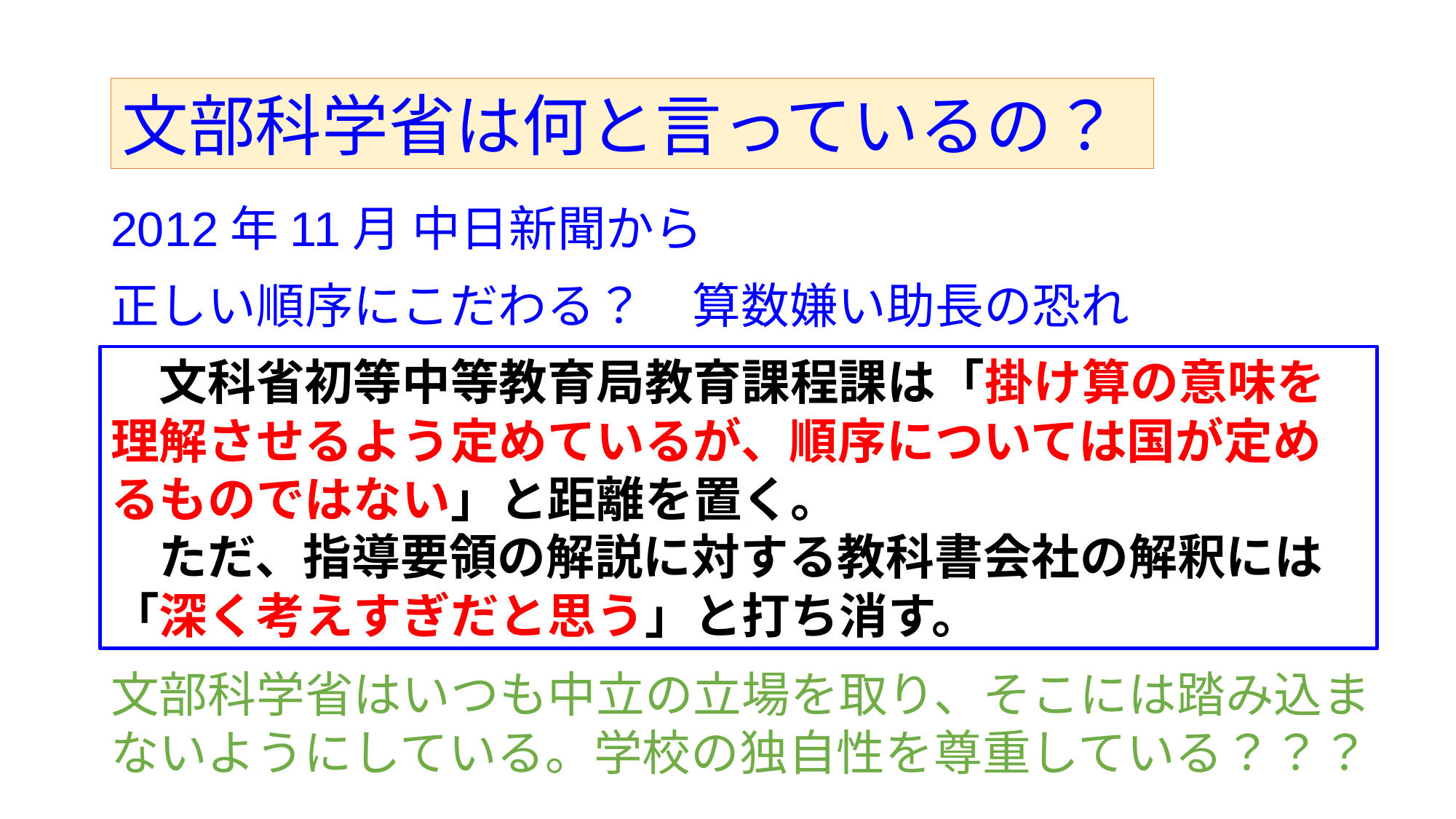

文部科学省は何と言っているの？
2012年11月 中日新聞から
正しい順序にこだわる？　算数嫌い助長の恐れ
　文科省初等中等教育局教育課程課は「掛け算の意味を理解させるよう定めているが、順序については国が定めるものではない」と距離を置く。
　ただ、指導要領の解説に対する教科書会社の解釈には「深く考えすぎだと思う」と打ち消す。
文部科学省はいつも中立の立場を取り、そこには踏み込まないようにしている。学校の独自性を尊重している？？？